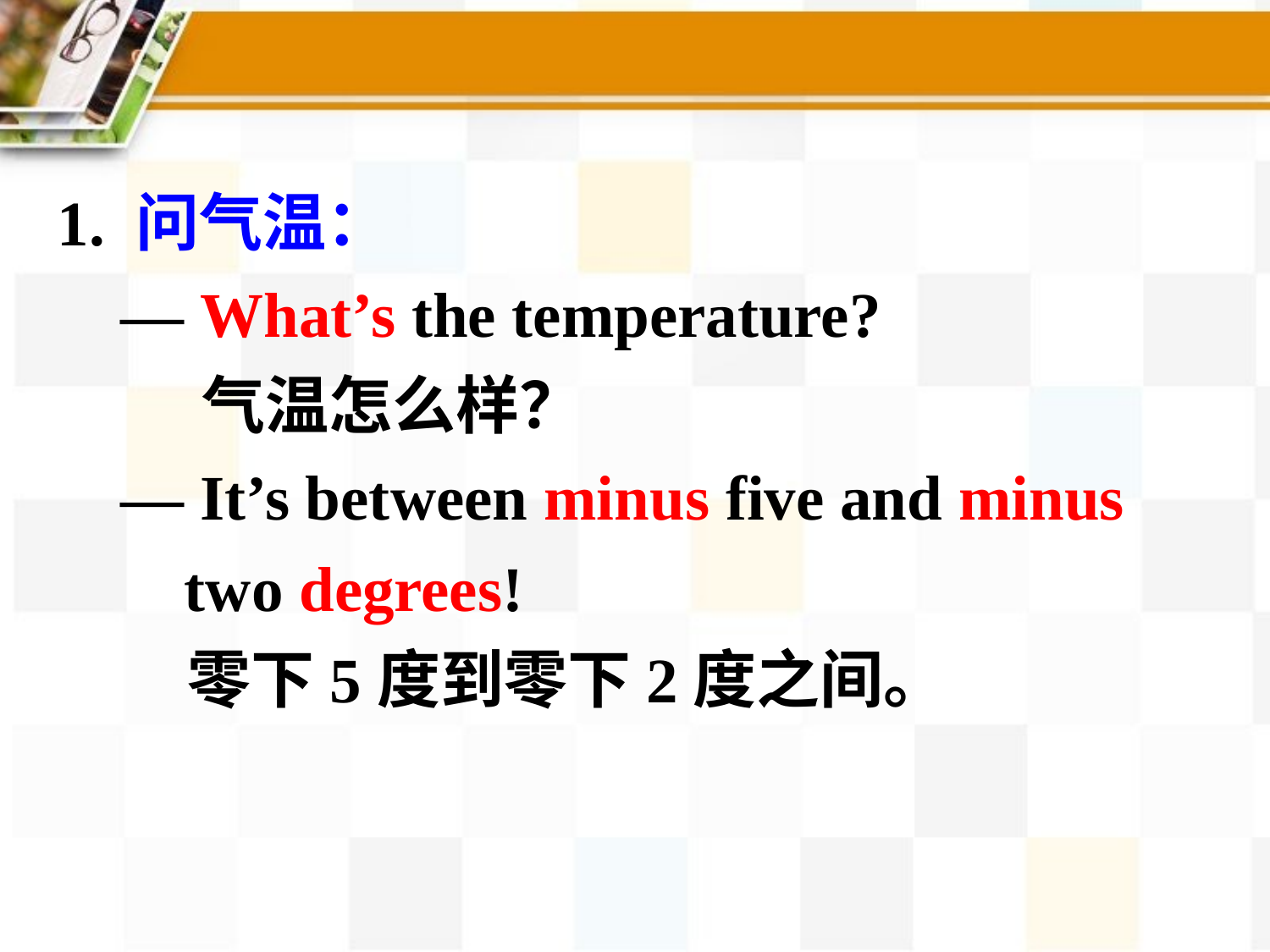

1. 问气温：
    — What’s the temperature?
         气温怎么样？
    — It’s between minus five and minus
        two degrees!
        零下5度到零下2度之间。